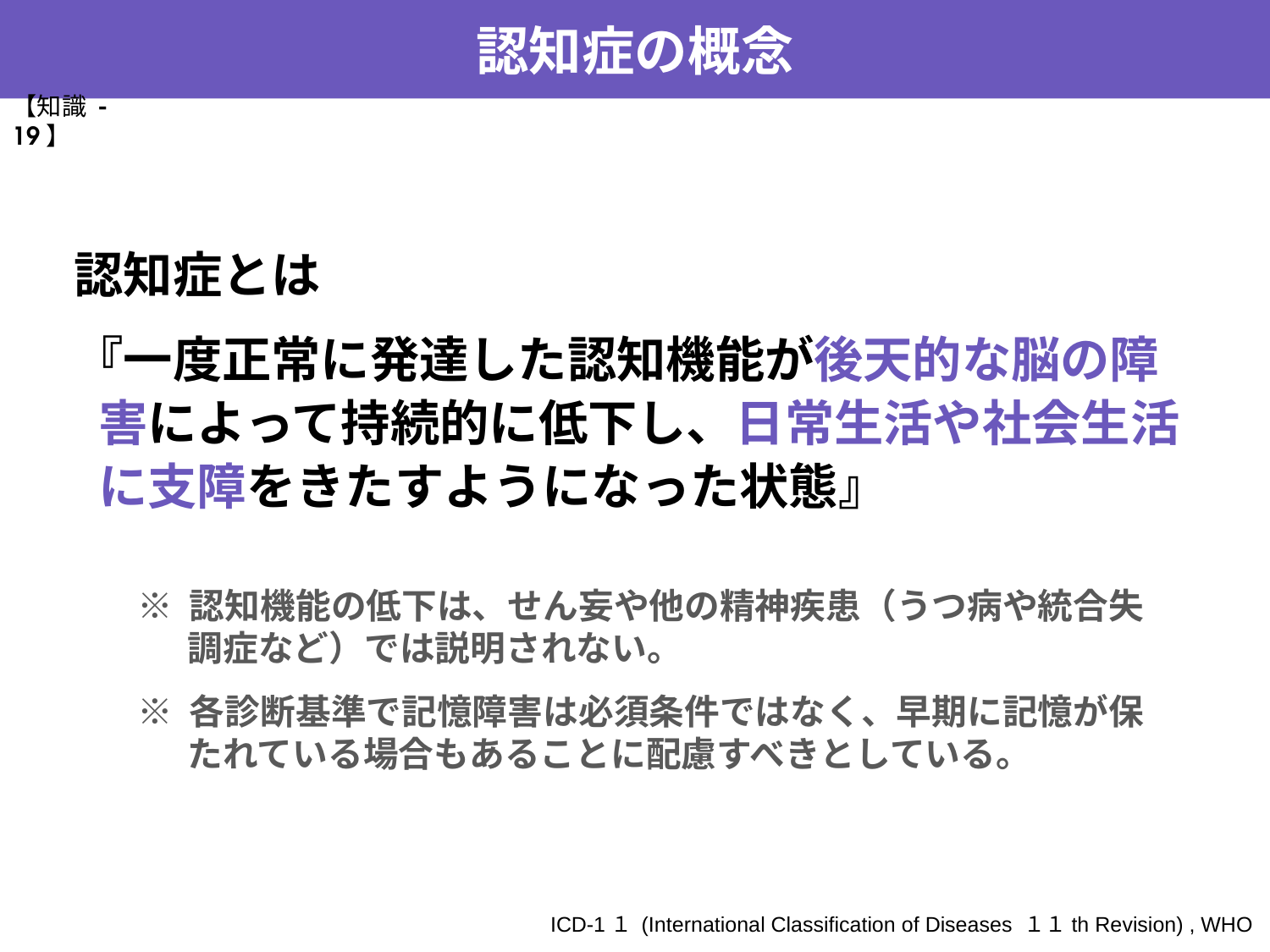

認知症の概念
【知識 -19】
認知症とは
『一度正常に発達した認知機能が後天的な脳の障害によって持続的に低下し、日常生活や社会生活に支障をきたすようになった状態』
※ 認知機能の低下は、せん妄や他の精神疾患（うつ病や統合失調症など）では説明されない。
※ 各診断基準で記憶障害は必須条件ではなく、早期に記憶が保たれている場合もあることに配慮すべきとしている。
ICD-1１ (International Classification of Diseases １１th Revision) , WHO